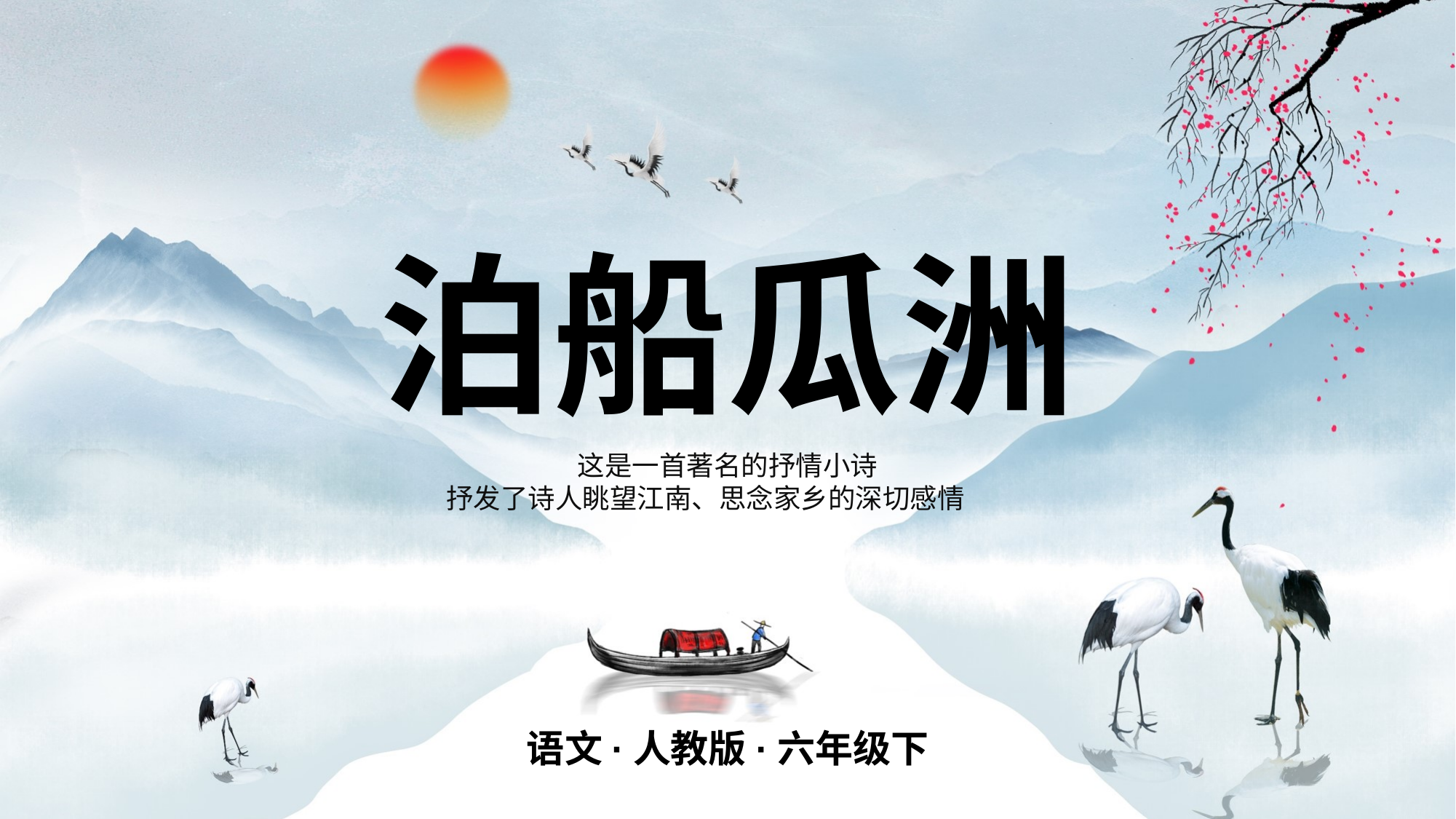

泊船瓜洲
这是一首著名的抒情小诗
抒发了诗人眺望江南、思念家乡的深切感情
语文·人教版·六年级下